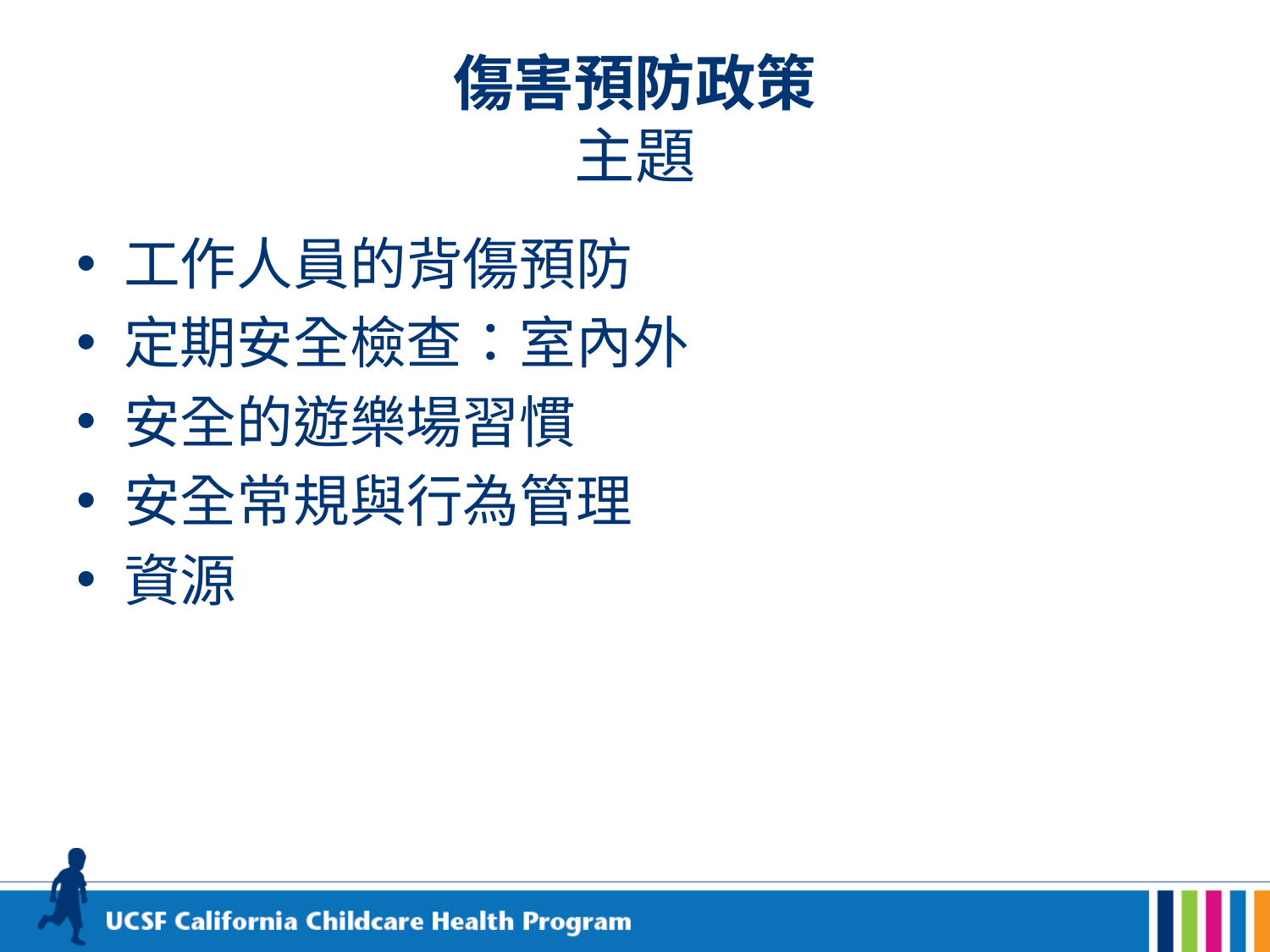

# 傷害預防政策 主題
工作人員的背傷預防
定期安全檢查：室內外
安全的遊樂場習慣
安全常規與行為管理
資源